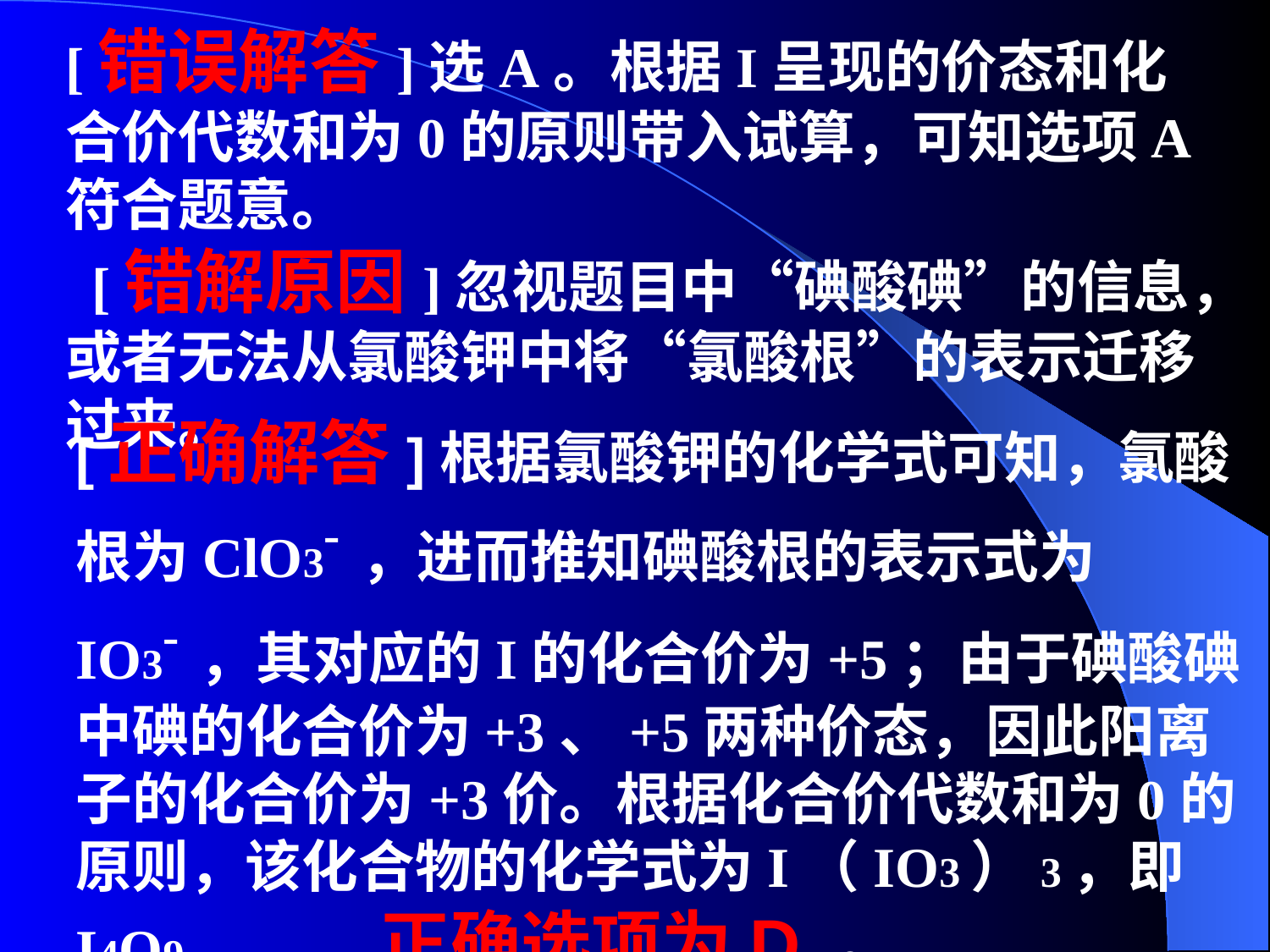

[错误解答]选A。根据I呈现的价态和化合价代数和为0的原则带入试算，可知选项A符合题意。
 [错解原因]忽视题目中“碘酸碘”的信息，或者无法从氯酸钾中将“氯酸根”的表示迁移过来。
[正确解答]根据氯酸钾的化学式可知，氯酸根为ClO3-，进而推知碘酸根的表示式为IO3-，其对应的I的化合价为+5；由于碘酸碘中碘的化合价为+3、+5两种价态，因此阳离子的化合价为+3价。根据化合价代数和为0的原则，该化合物的化学式为I（IO3）3，即I4O9。          正确选项为D 。

61